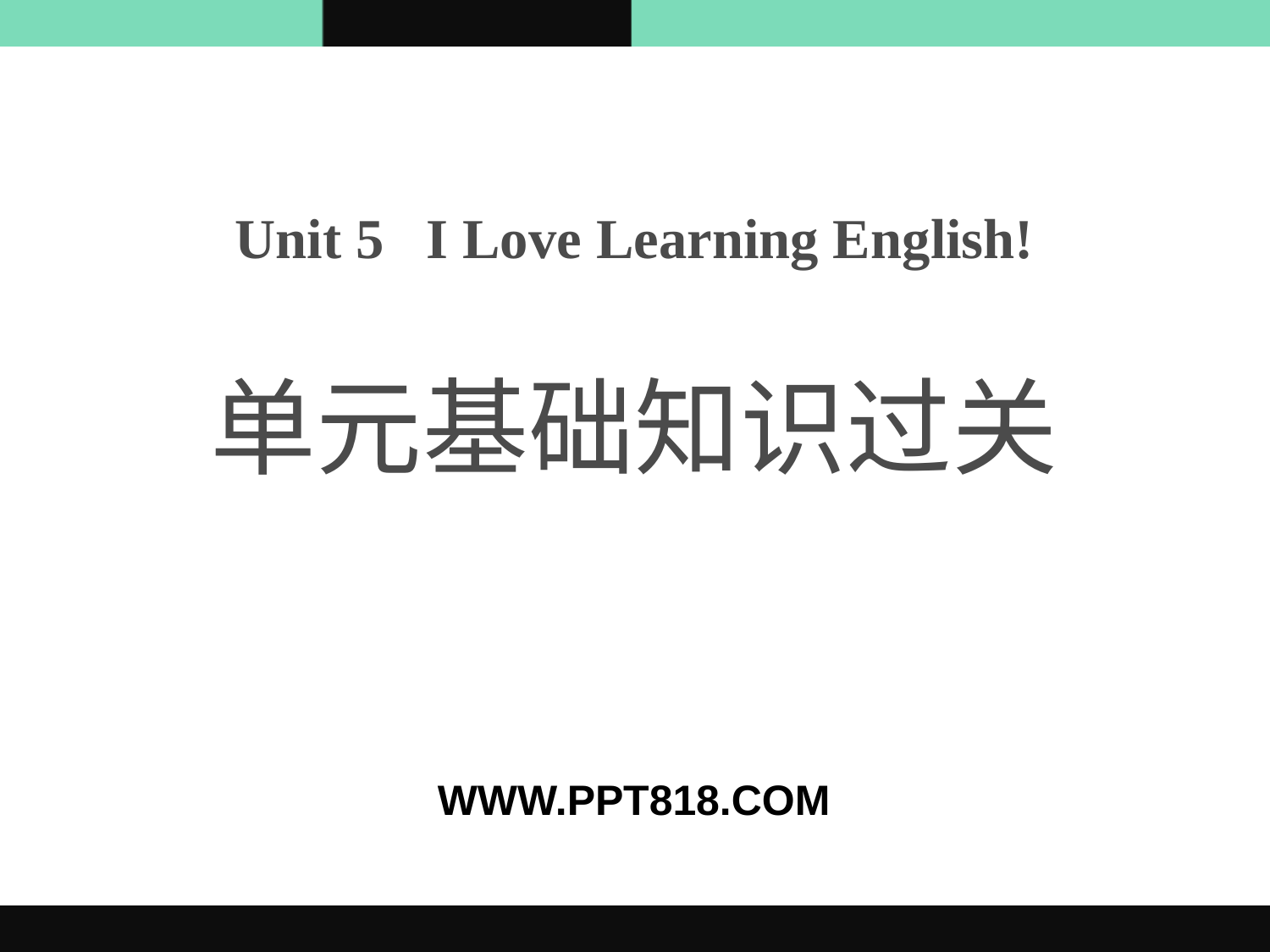

Unit 5   I Love Learning English!
单元基础知识过关
WWW.PPT818.COM